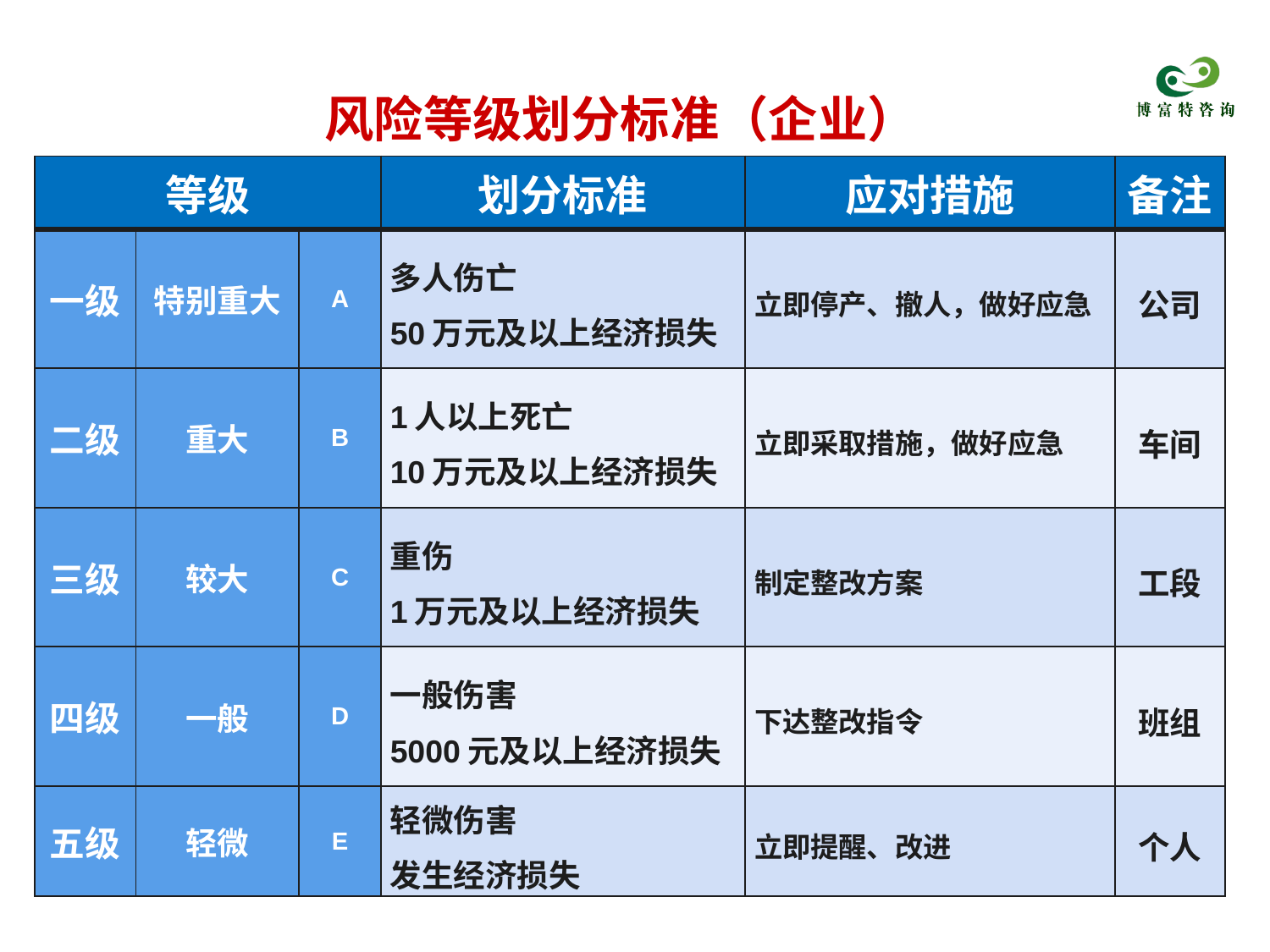

风险等级划分标准（企业）
| 等级 |  |  | 划分标准 | 应对措施 | 备注 |
| --- | --- | --- | --- | --- | --- |
| 一级 | 特别重大 | A | 多人伤亡 50万元及以上经济损失 | 立即停产、撤人，做好应急 | 公司 |
| 二级 | 重大 | B | 1人以上死亡 10万元及以上经济损失 | 立即采取措施，做好应急 | 车间 |
| 三级 | 较大 | C | 重伤 1万元及以上经济损失 | 制定整改方案 | 工段 |
| 四级 | 一般 | D | 一般伤害 5000元及以上经济损失 | 下达整改指令 | 班组 |
| 五级 | 轻微 | E | 轻微伤害 发生经济损失 | 立即提醒、改进 | 个人 |